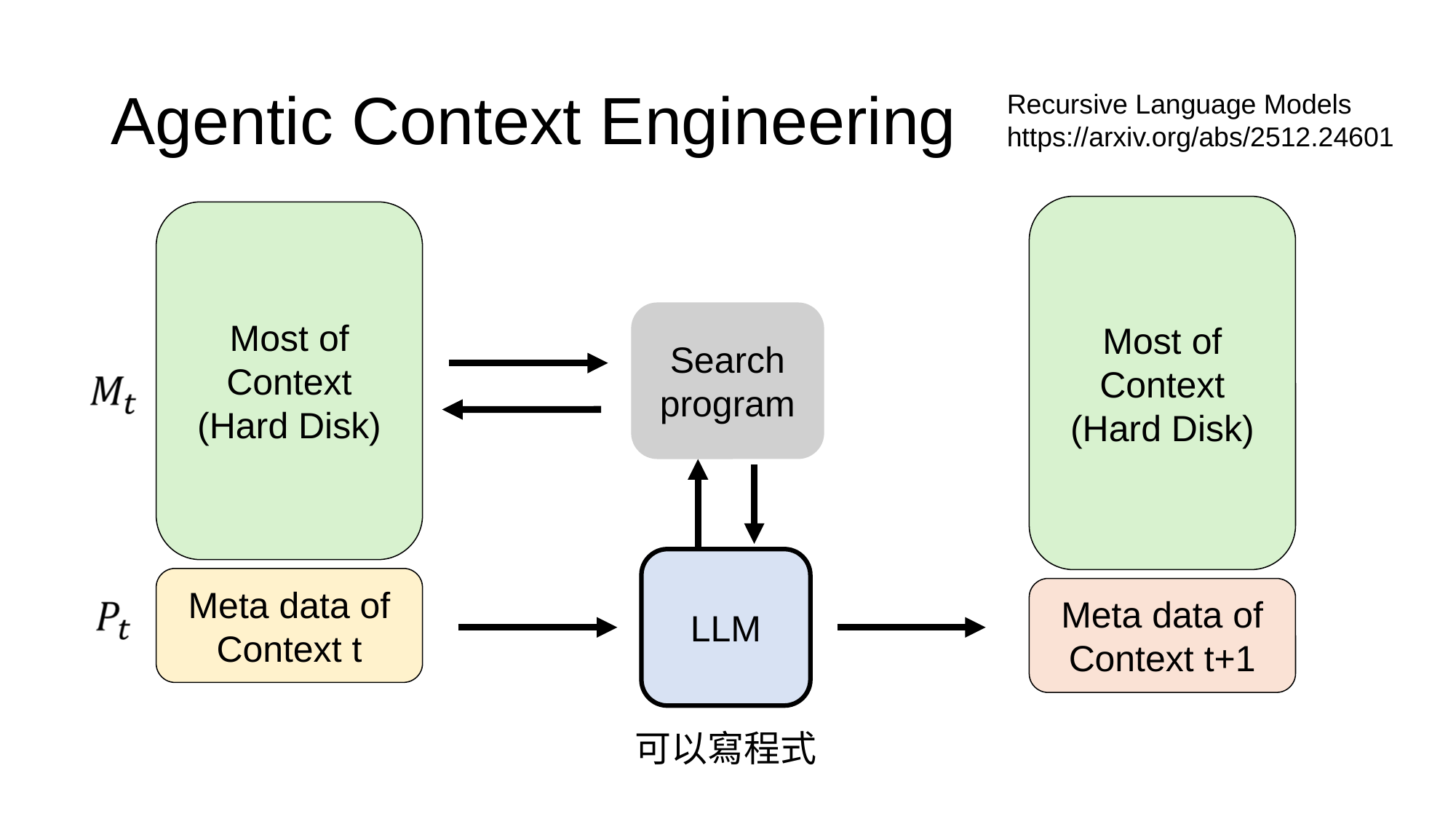

# Agentic Context Engineering
Recursive Language Models
https://arxiv.org/abs/2512.24601
Most of
Context
(Hard Disk)
Most of
Context
(Hard Disk)
Search program

LLM
Meta data of Context t
Meta data of Context t+1

可以寫程式